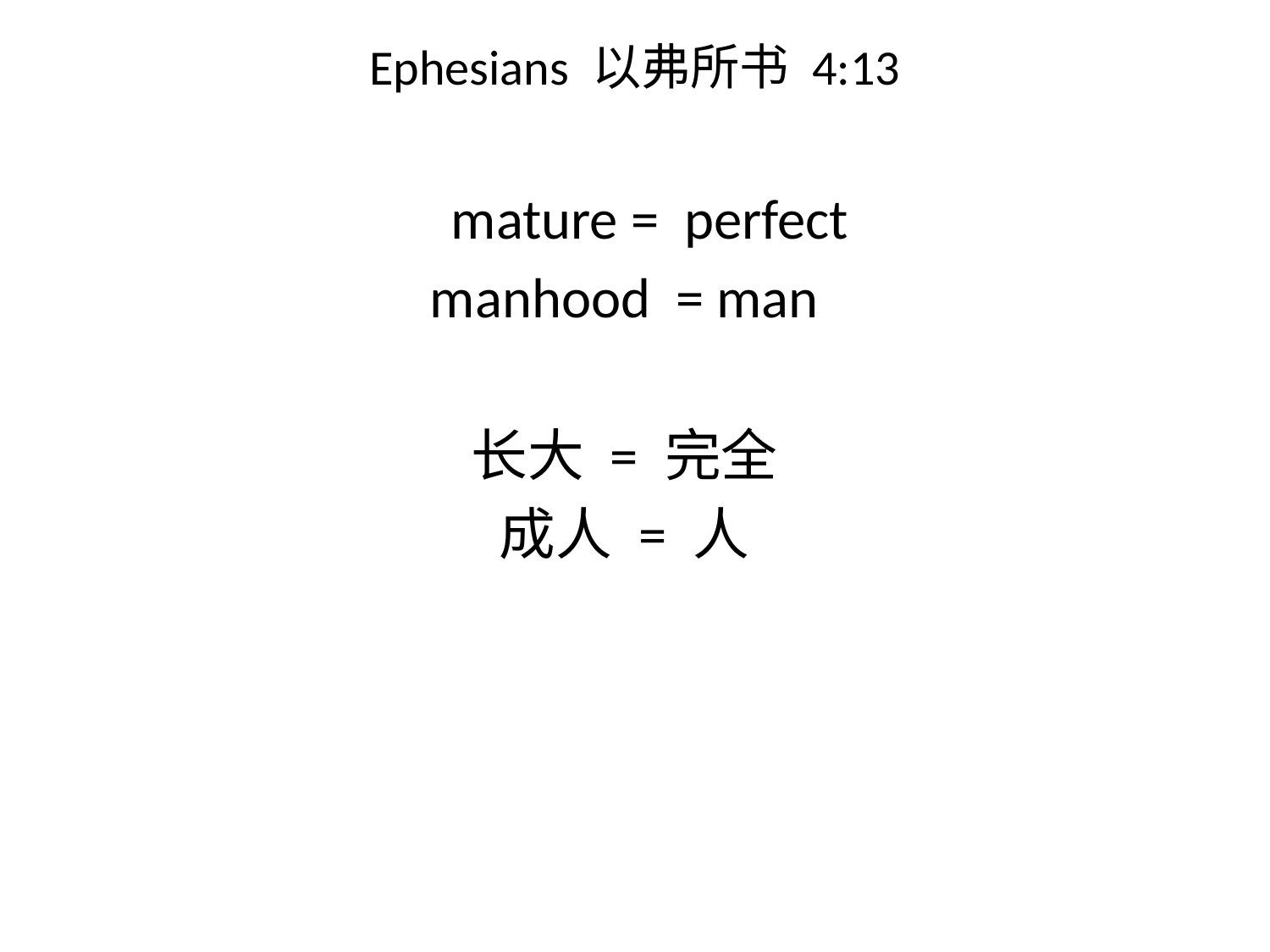

# Ephesians 以弗所书 4:13

    mature =  perfect
manhood  = man

长大 = 完全
成人 = 人